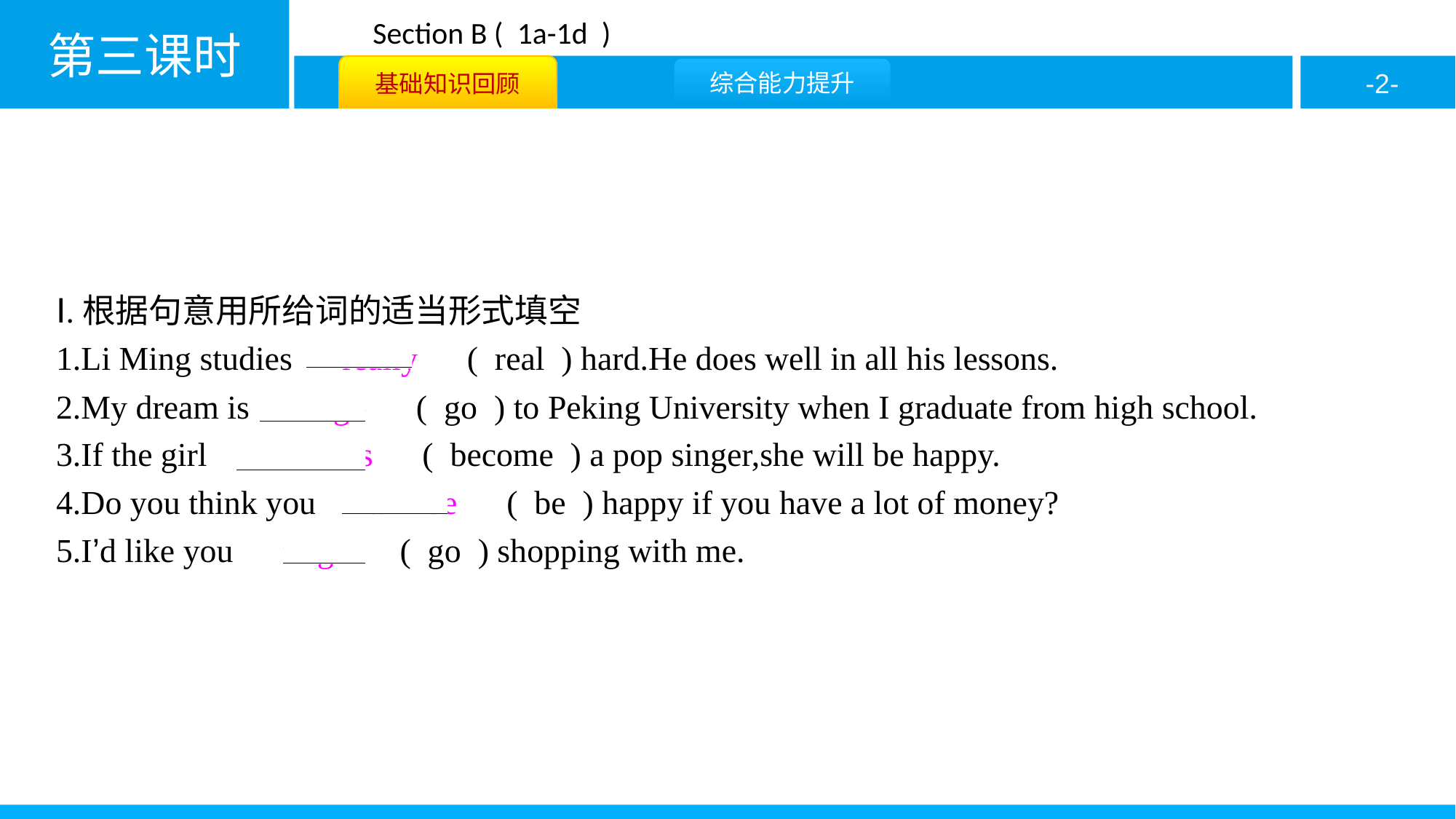

Ⅰ.根据句意用所给词的适当形式填空
1.Li Ming studies　really　(  real  ) hard.He does well in all his lessons.
2.My dream is　to go　(  go  ) to Peking University when I graduate from high school.
3.If the girl　becomes　(  become  ) a pop singer,she will be happy.
4.Do you think you　will be　(  be  ) happy if you have a lot of money?
5.I’d like you　to go　(  go  ) shopping with me.